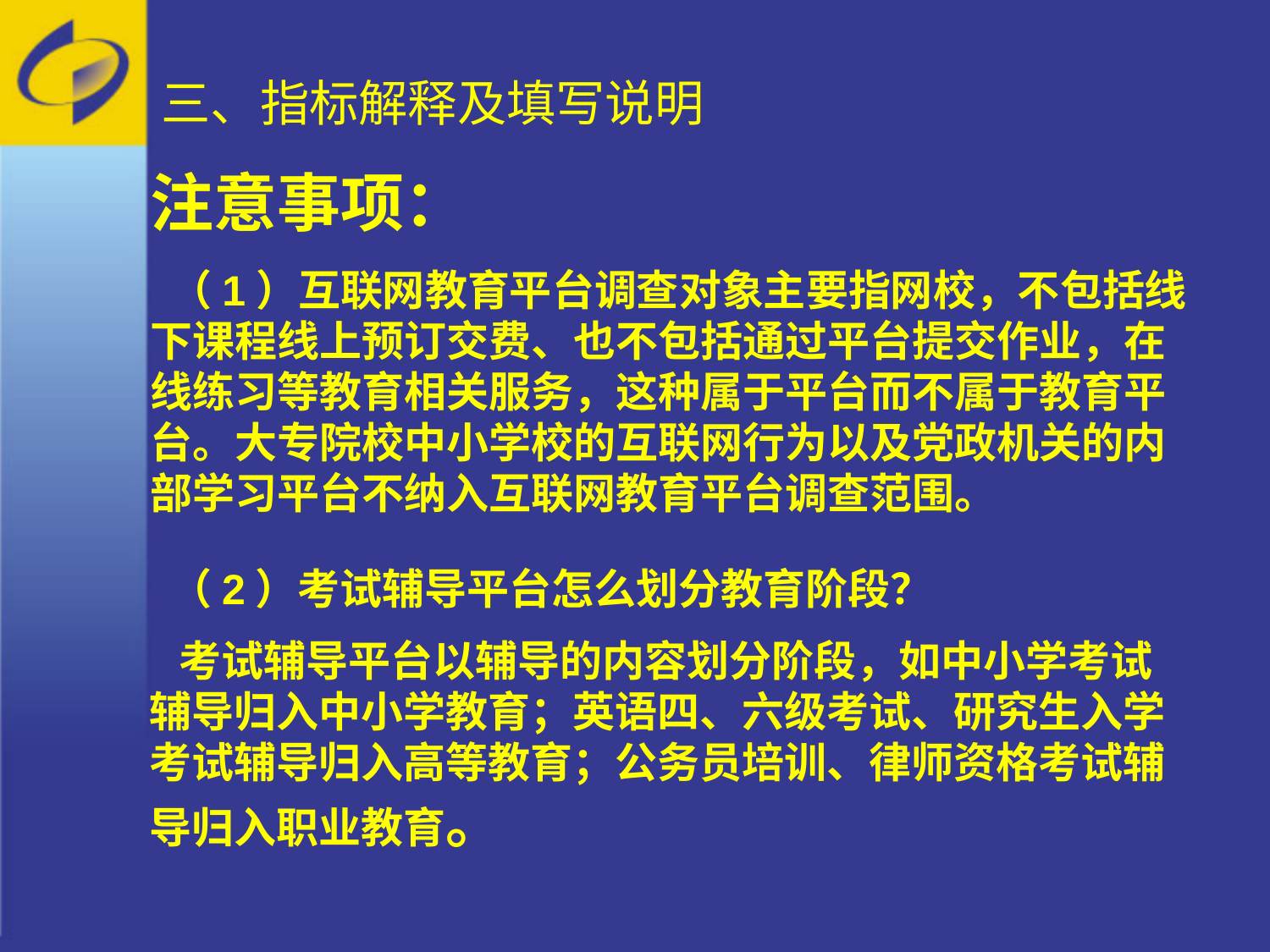

三、指标解释及填写说明
注意事项：

 （1）互联网教育平台调查对象主要指网校，不包括线下课程线上预订交费、也不包括通过平台提交作业，在线练习等教育相关服务，这种属于平台而不属于教育平台。大专院校中小学校的互联网行为以及党政机关的内部学习平台不纳入互联网教育平台调查范围。

 （2）考试辅导平台怎么划分教育阶段？
  考试辅导平台以辅导的内容划分阶段，如中小学考试辅导归入中小学教育；英语四、六级考试、研究生入学考试辅导归入高等教育；公务员培训、律师资格考试辅导归入职业教育。